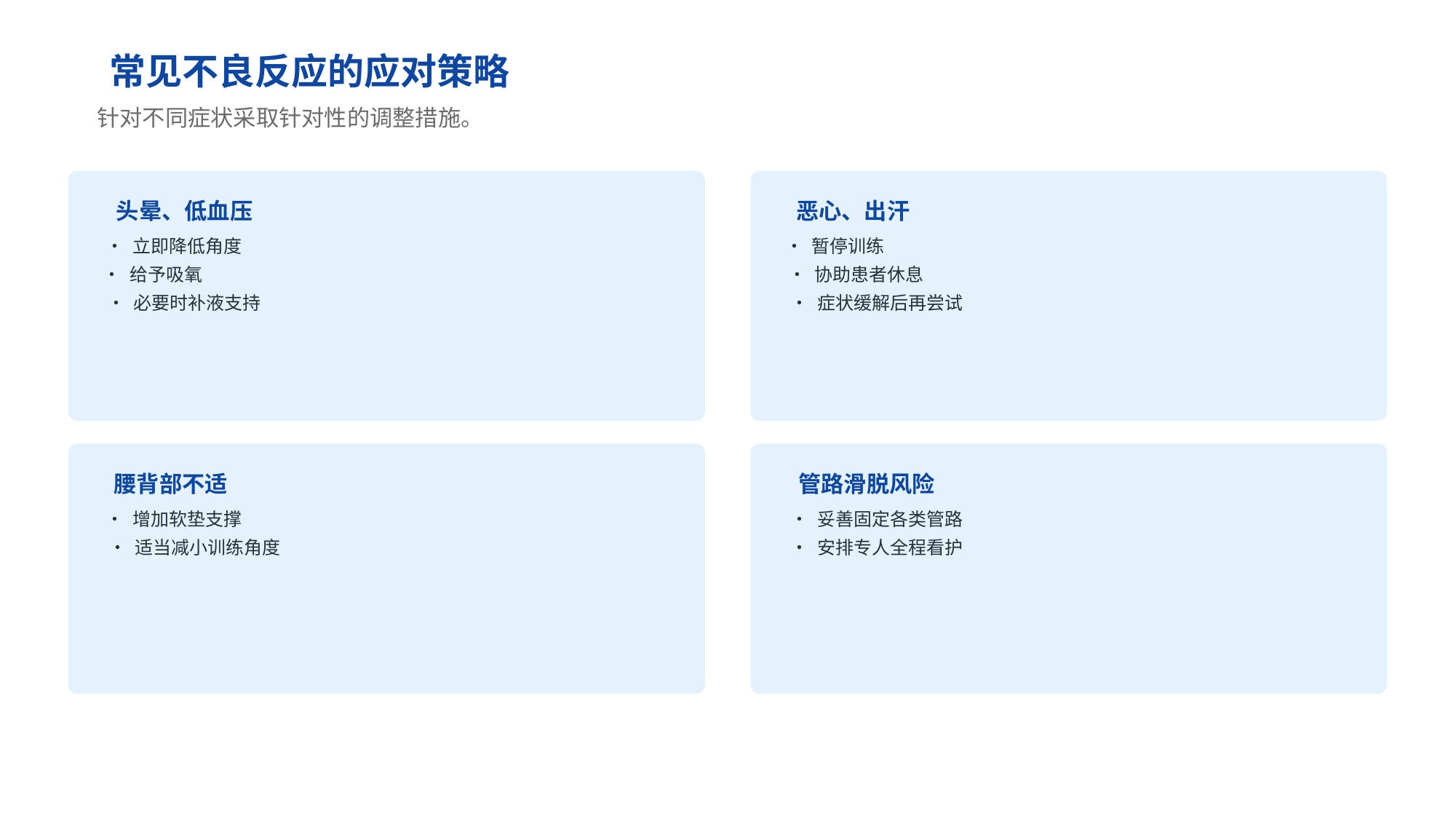

常见不良反应的应对策略
针对不同症状采取针对性的调整措施。

头晕、低血压
• 立即降低角度
• 给予吸氧
• 必要时补液支持

恶心、出汗
• 暂停训练
• 协助患者休息
• 症状缓解后再尝试

腰背部不适
• 增加软垫支撑
• 适当减小训练角度

管路滑脱风险
• 妥善固定各类管路
• 安排专人全程看护